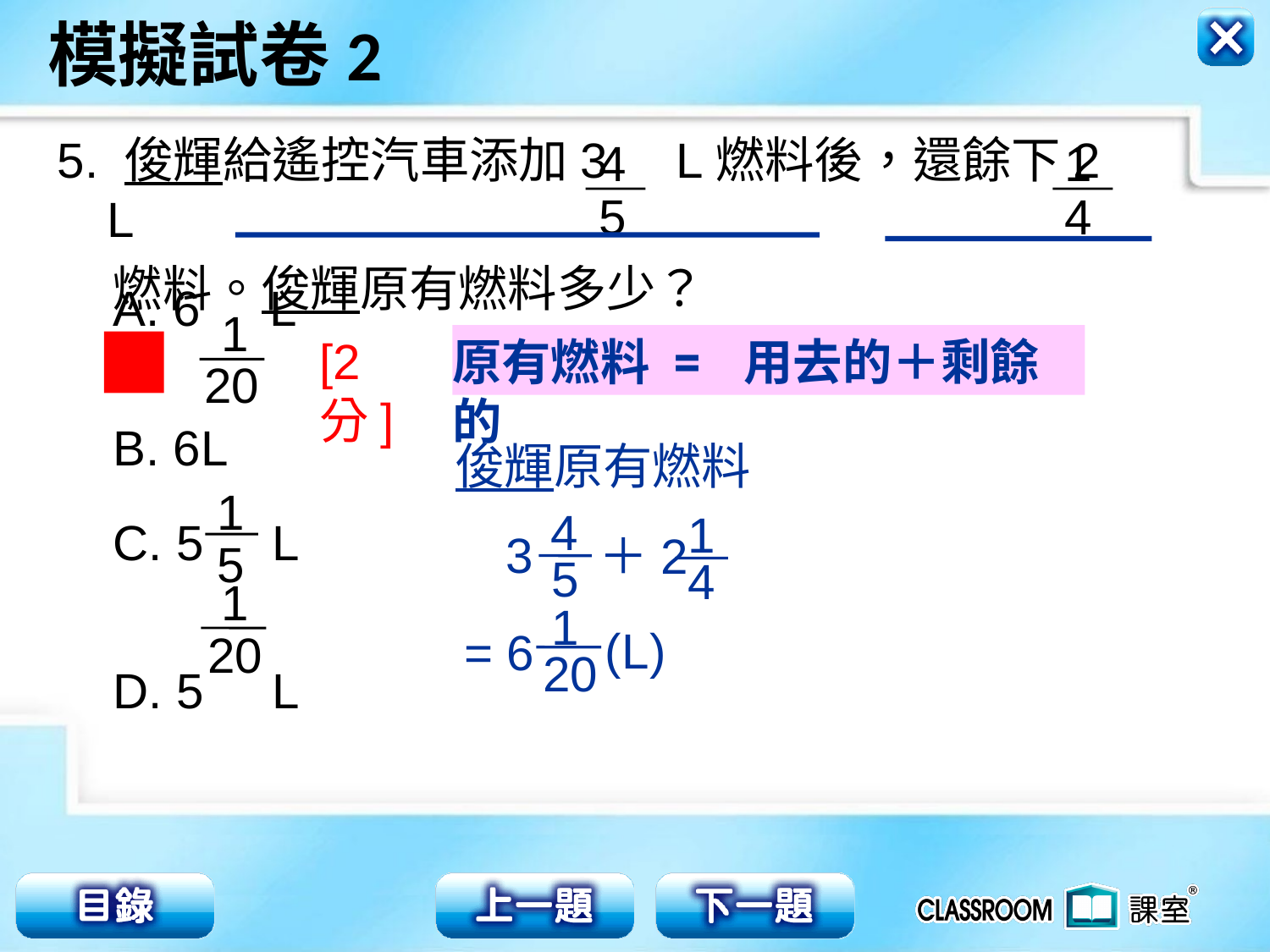

4
5

1
4

5. 俊輝給遙控汽車添加3     L燃料後，還餘下2     L
    燃料。俊輝原有燃料多少？

1
20

A. 6     L
B. 6L
C. 5     L
D. 5     L
[2分]
原有燃料 = 用去的＋剩餘的

俊輝原有燃料
1
5

4
 5

  3
 1
 4

＋2
1
20

 1
 20

(L)
= 6